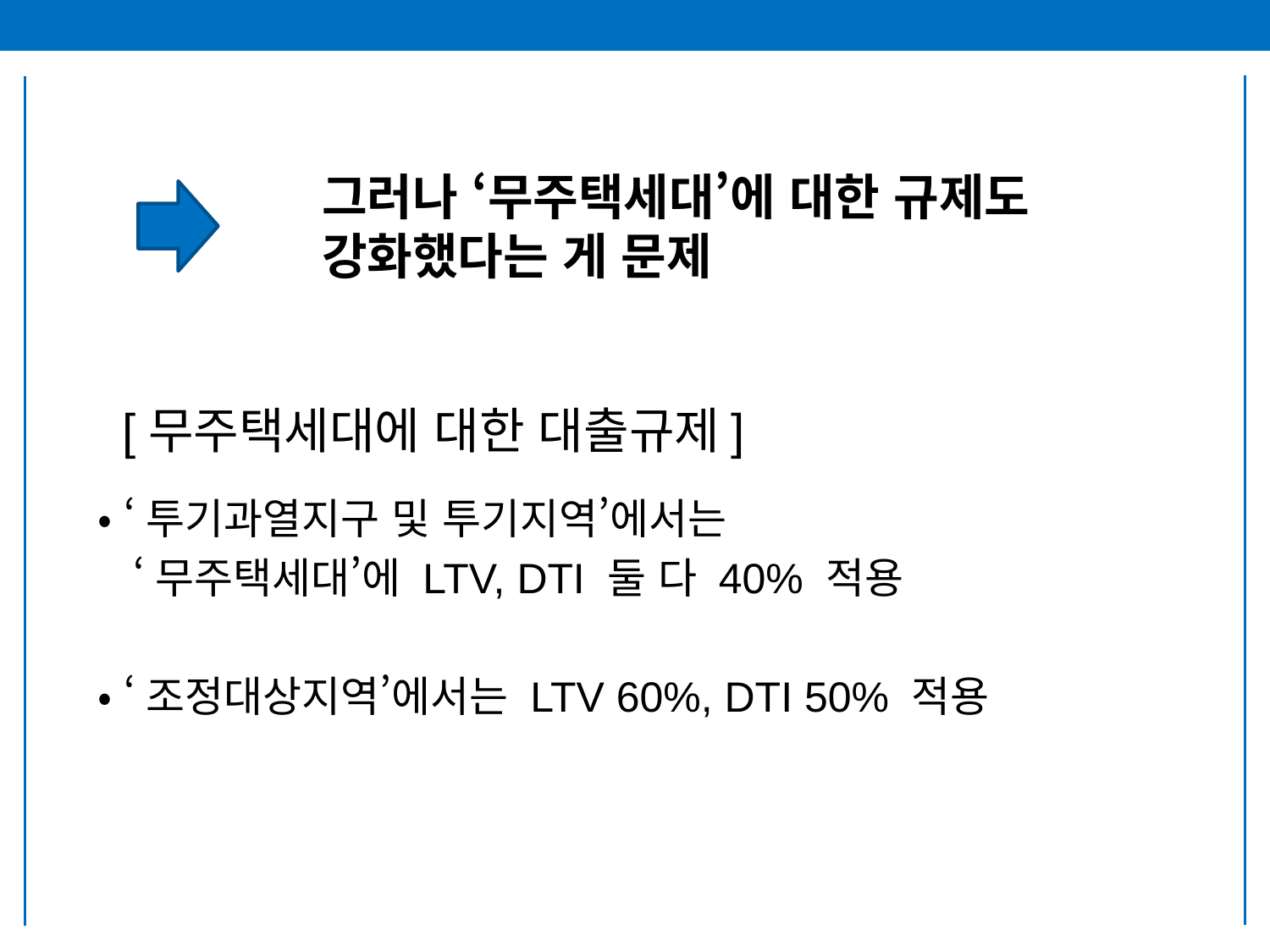

그러나 ‘무주택세대’에 대한 규제도
강화했다는 게 문제

[무주택세대에 대한 대출규제]
• ‘투기과열지구 및 투기지역’에서는
   ‘무주택세대’에 LTV, DTI 둘 다 40% 적용

• ‘조정대상지역’에서는 LTV 60%, DTI 50% 적용